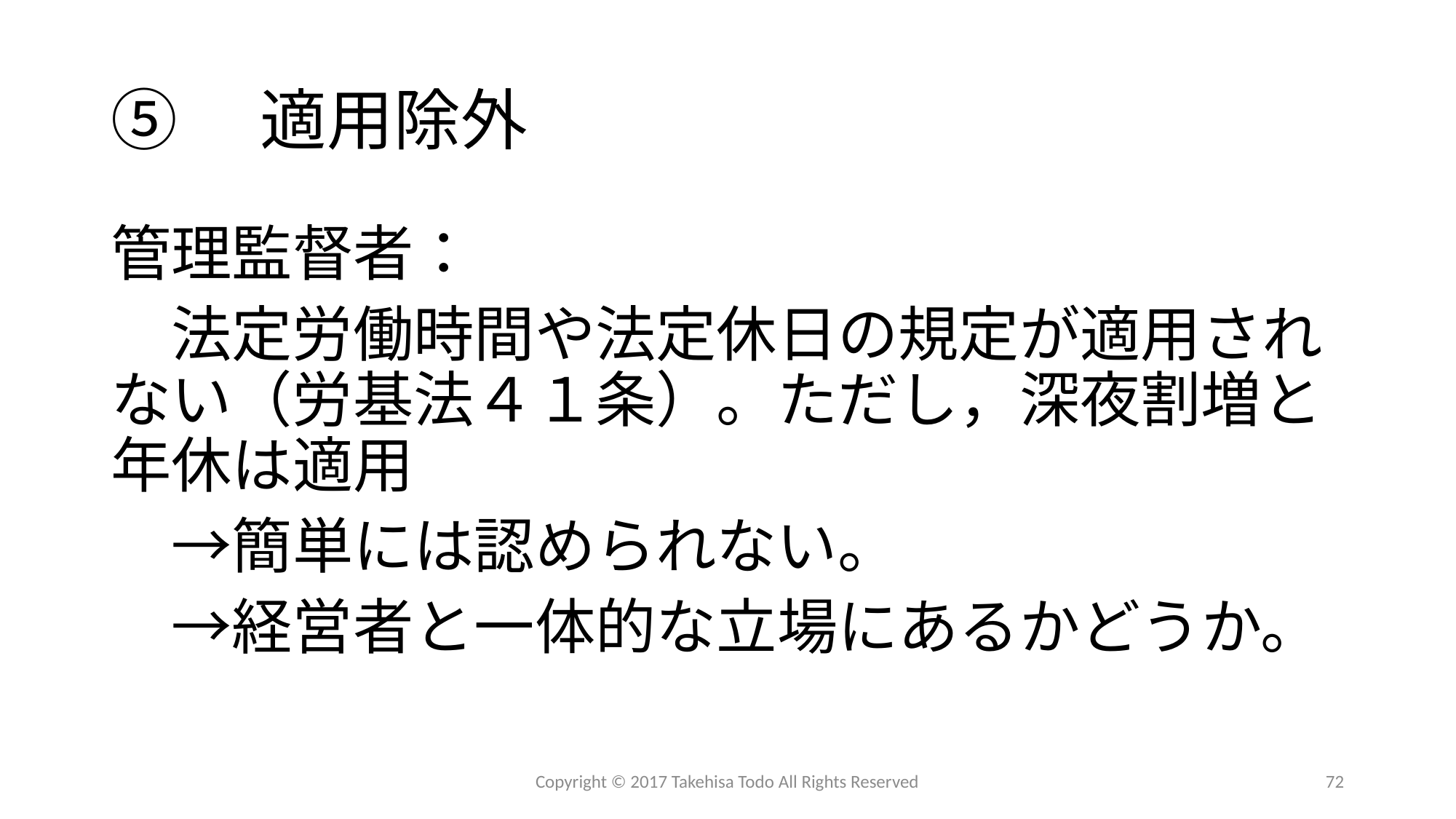

# ⑤　適用除外
管理監督者：
　法定労働時間や法定休日の規定が適用されない（労基法４１条）。ただし，深夜割増と年休は適用
　→簡単には認められない。
　→経営者と一体的な立場にあるかどうか。

Copyright © 2017 Takehisa Todo All Rights Reserved
72